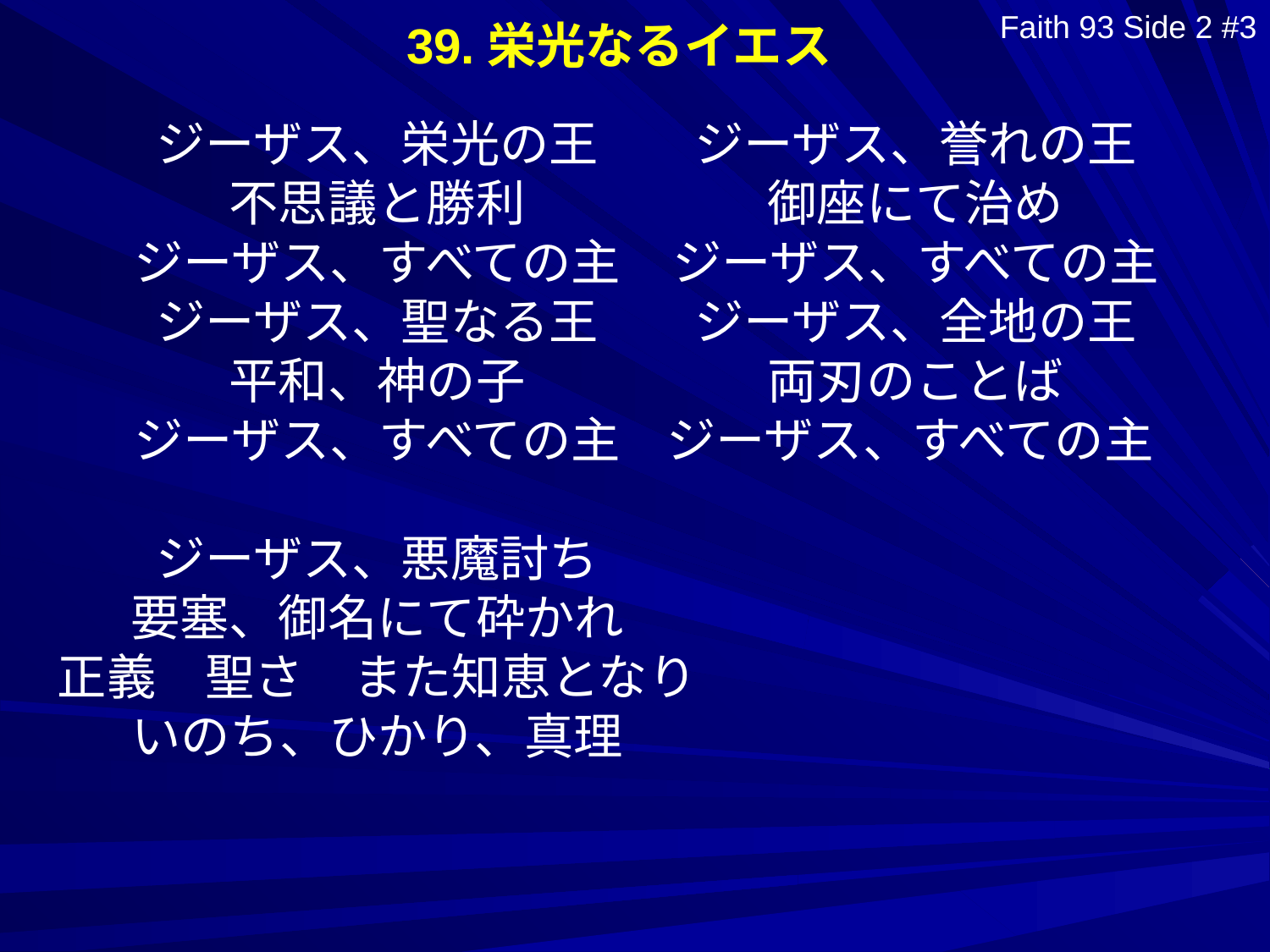

39.栄光なるイエス
Faith 93 Side 2 #3
ジーザス、誉れの王
御座にて治め
ジーザス、すべての主
ジーザス、全地の王
両刃のことば
ジーザス、すべての主
ジーザス、栄光の王
不思議と勝利
ジーザス、すべての主
ジーザス、聖なる王
平和、神の子
ジーザス、すべての主

ジーザス、悪魔討ち
要塞、御名にて砕かれ
正義　聖さ　また知恵となり
いのち、ひかり、真理